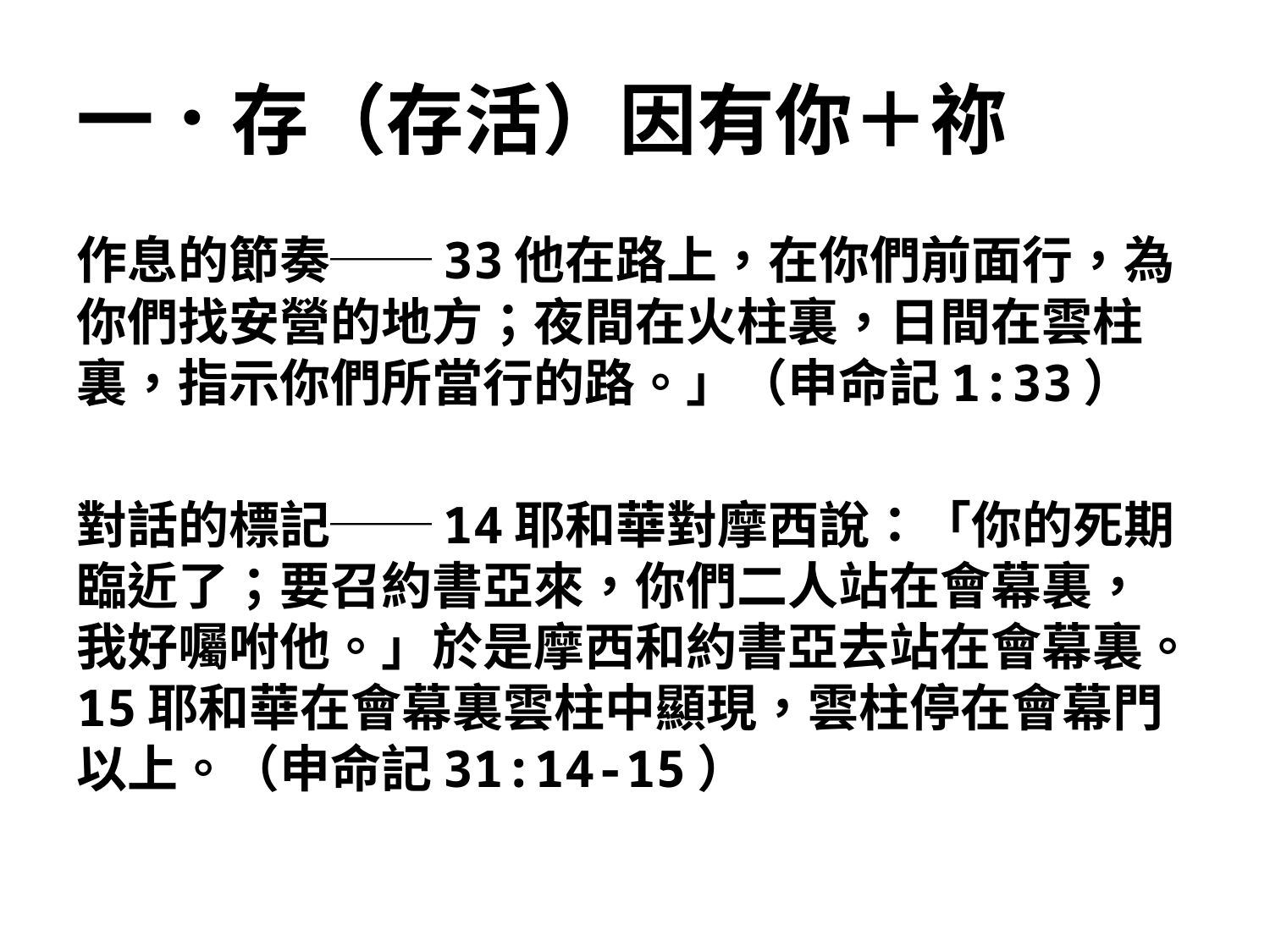

# 一．存（存活）因有你＋祢
作息的節奏──33他在路上，在你們前面行，為你們找安營的地方；夜間在火柱裏，日間在雲柱裏，指示你們所當行的路。」（申命記1:33）

對話的標記──14耶和華對摩西說：「你的死期臨近了；要召約書亞來，你們二人站在會幕裏，我好囑咐他。」於是摩西和約書亞去站在會幕裏。15耶和華在會幕裏雲柱中顯現，雲柱停在會幕門以上。（申命記31:14-15）